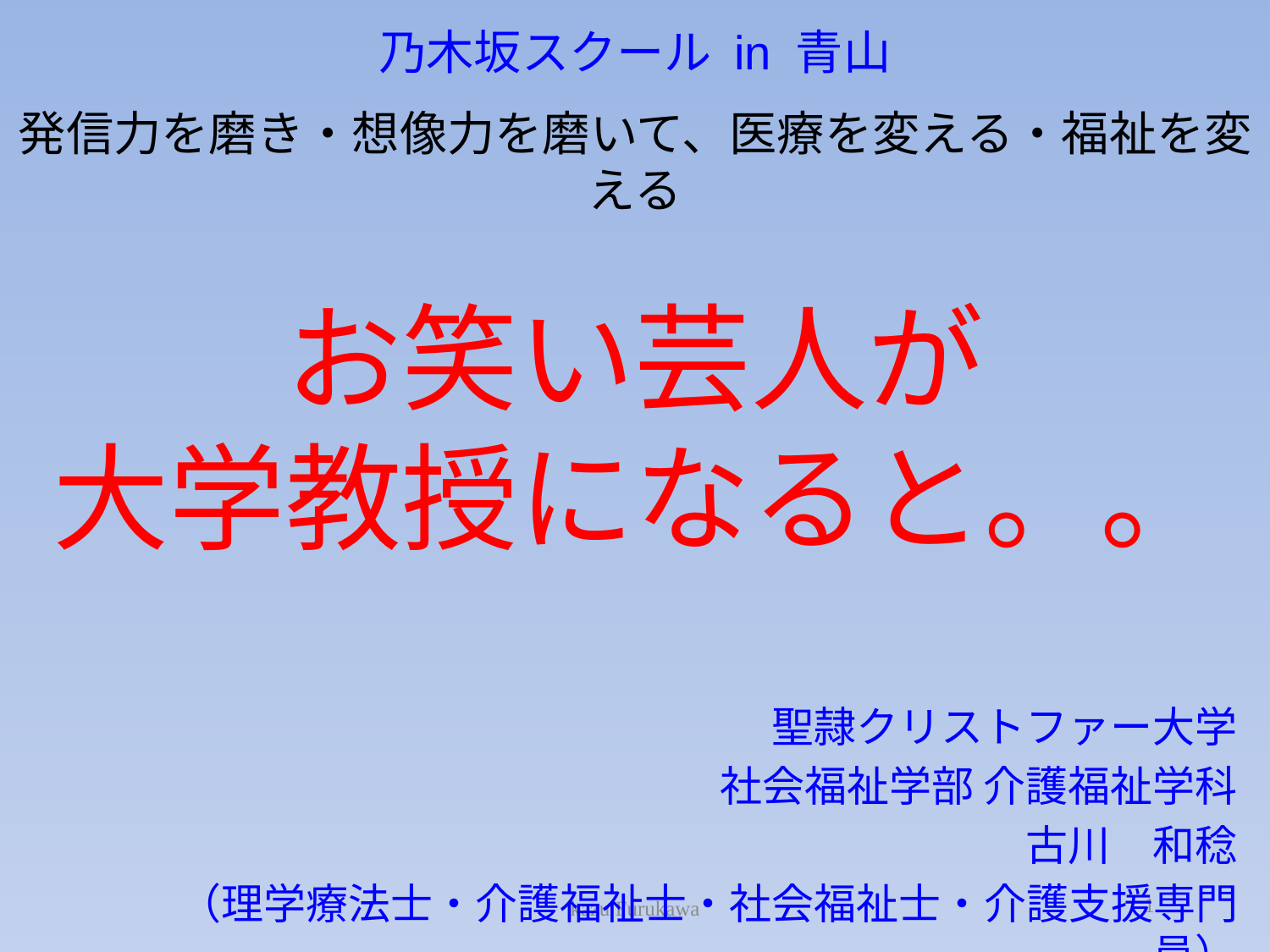

乃木坂スクール in 青山
発信力を磨き・想像力を磨いて、医療を変える・福祉を変える
# お笑い芸人が 大学教授になると。。
聖隷クリストファー大学
社会福祉学部 介護福祉学科
古川　和稔
（理学療法士・介護福祉士・社会福祉士・介護支援専門員）
1
kazu Furukawa